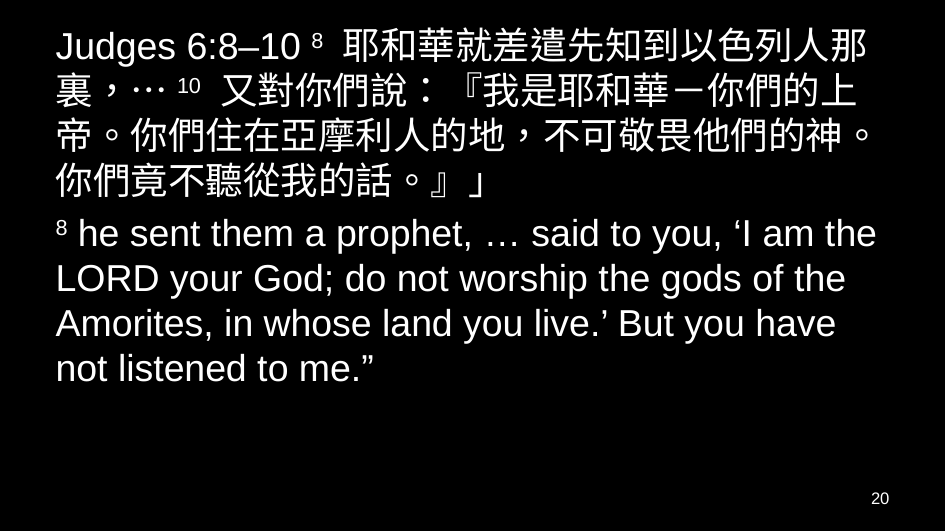

Judges 6:8–10 8 耶和華就差遣先知到以色列人那裏，…10 又對你們說：『我是耶和華－你們的上帝。你們住在亞摩利人的地，不可敬畏他們的神。你們竟不聽從我的話。』」
8 he sent them a prophet, … said to you, ‘I am the Lord your God; do not worship the gods of the Amorites, in whose land you live.’ But you have not listened to me.”

20